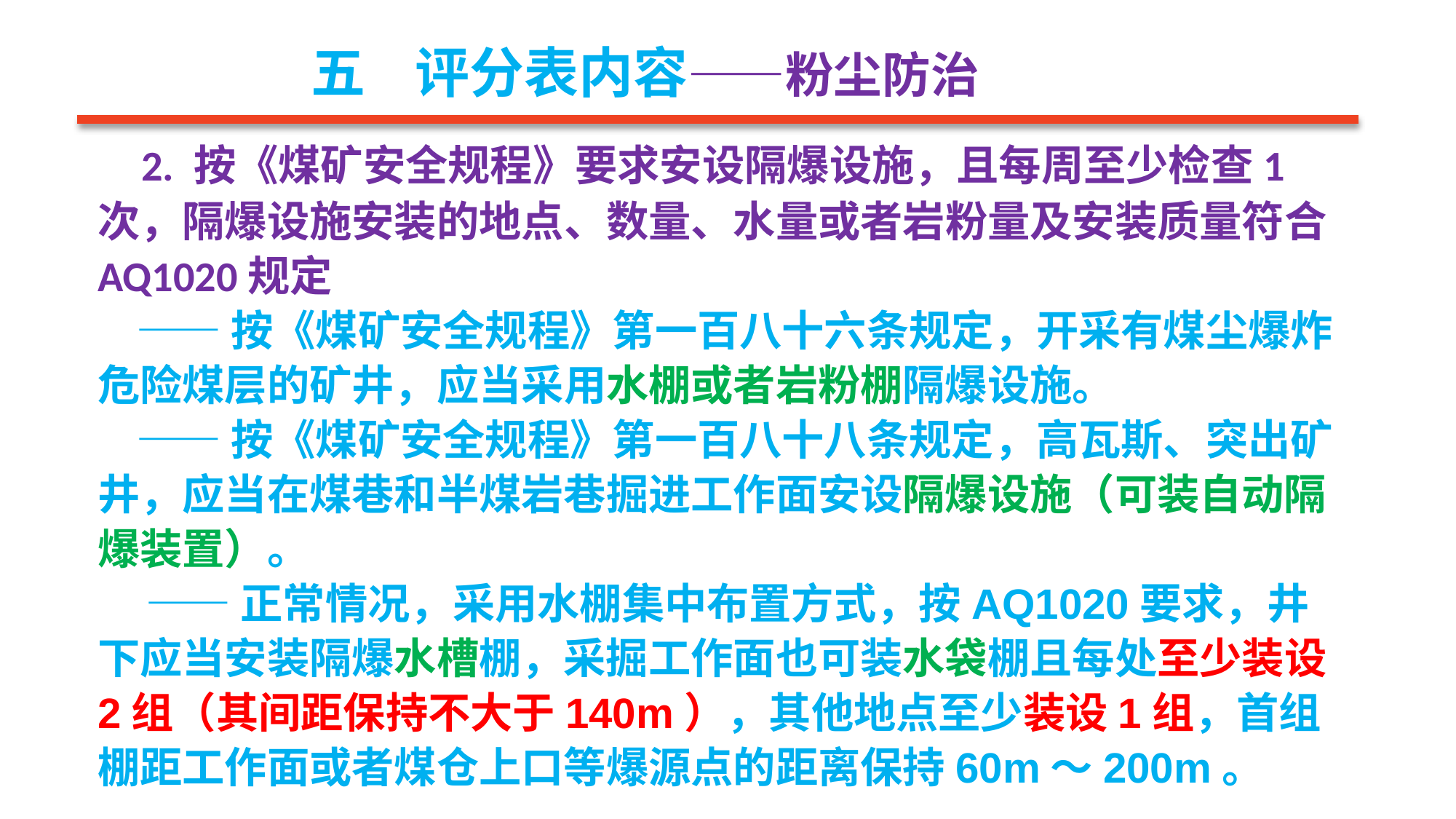

五    评分表内容——粉尘防治
    2. 按《煤矿安全规程》要求安设隔爆设施，且每周至少检查1次，隔爆设施安装的地点、数量、水量或者岩粉量及安装质量符合AQ1020规定
    ——按《煤矿安全规程》第一百八十六条规定，开采有煤尘爆炸危险煤层的矿井，应当采用水棚或者岩粉棚隔爆设施。
    ——按《煤矿安全规程》第一百八十八条规定，高瓦斯、突出矿井，应当在煤巷和半煤岩巷掘进工作面安设隔爆设施（可装自动隔爆装置）。
     ——正常情况，采用水棚集中布置方式，按AQ1020要求，井下应当安装隔爆水槽棚，采掘工作面也可装水袋棚且每处至少装设2组（其间距保持不大于140m），其他地点至少装设1组，首组棚距工作面或者煤仓上口等爆源点的距离保持60m～200m。